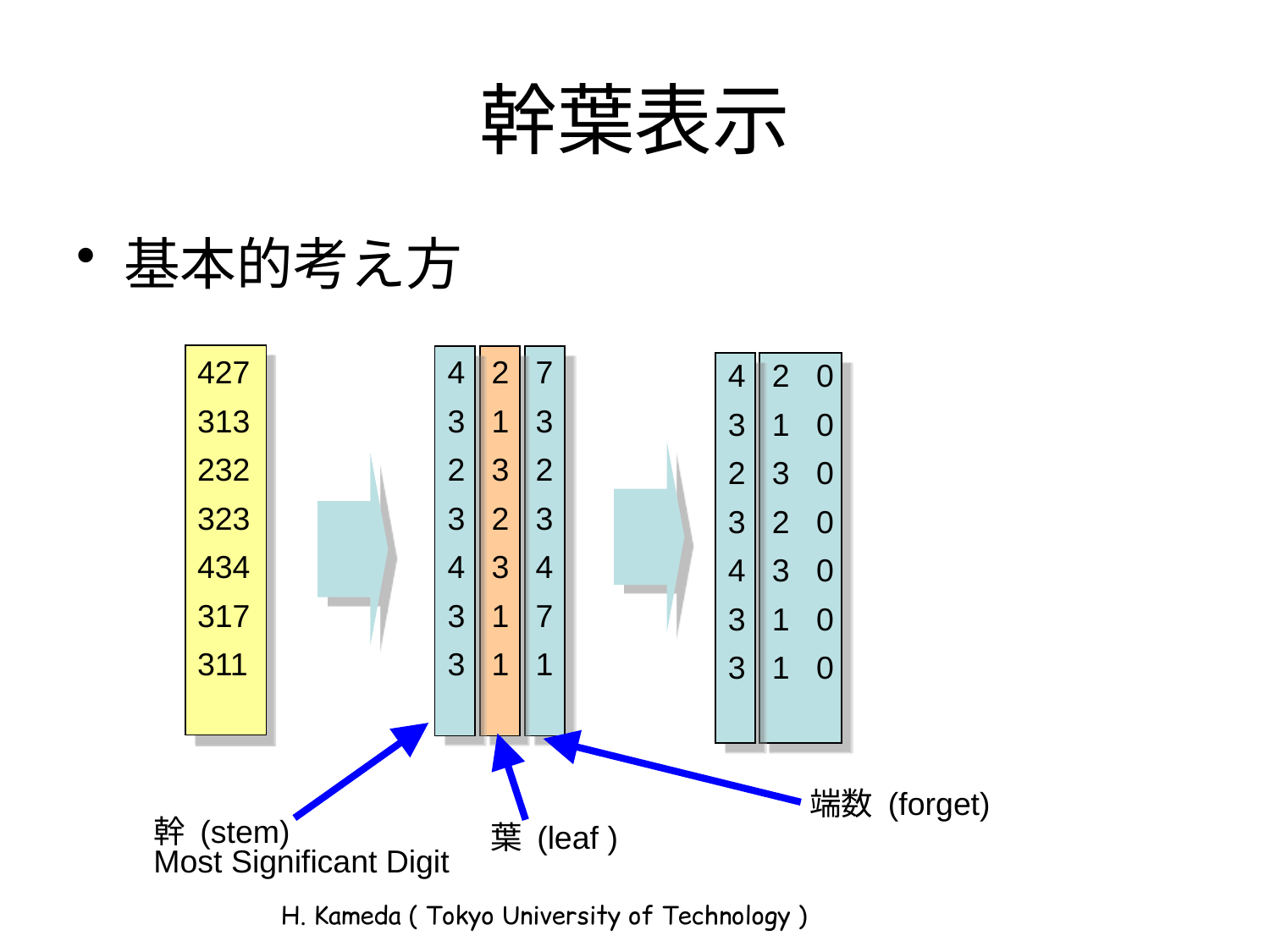

# 幹葉表示
基本的考え方

427
313
232
323
434
317
311

4   2   7
3   1   3
2   3   2
3   2   3
4   3   4
3   1   7
3   1   1

4   2   0
3   1   0
2   3   0
3   2   0
4   3   0
3   1   0
3   1   0

端数 (forget)
葉 (leaf )
幹 (stem)
Most Significant Digit
H. Kameda ( Tokyo University of Technology )